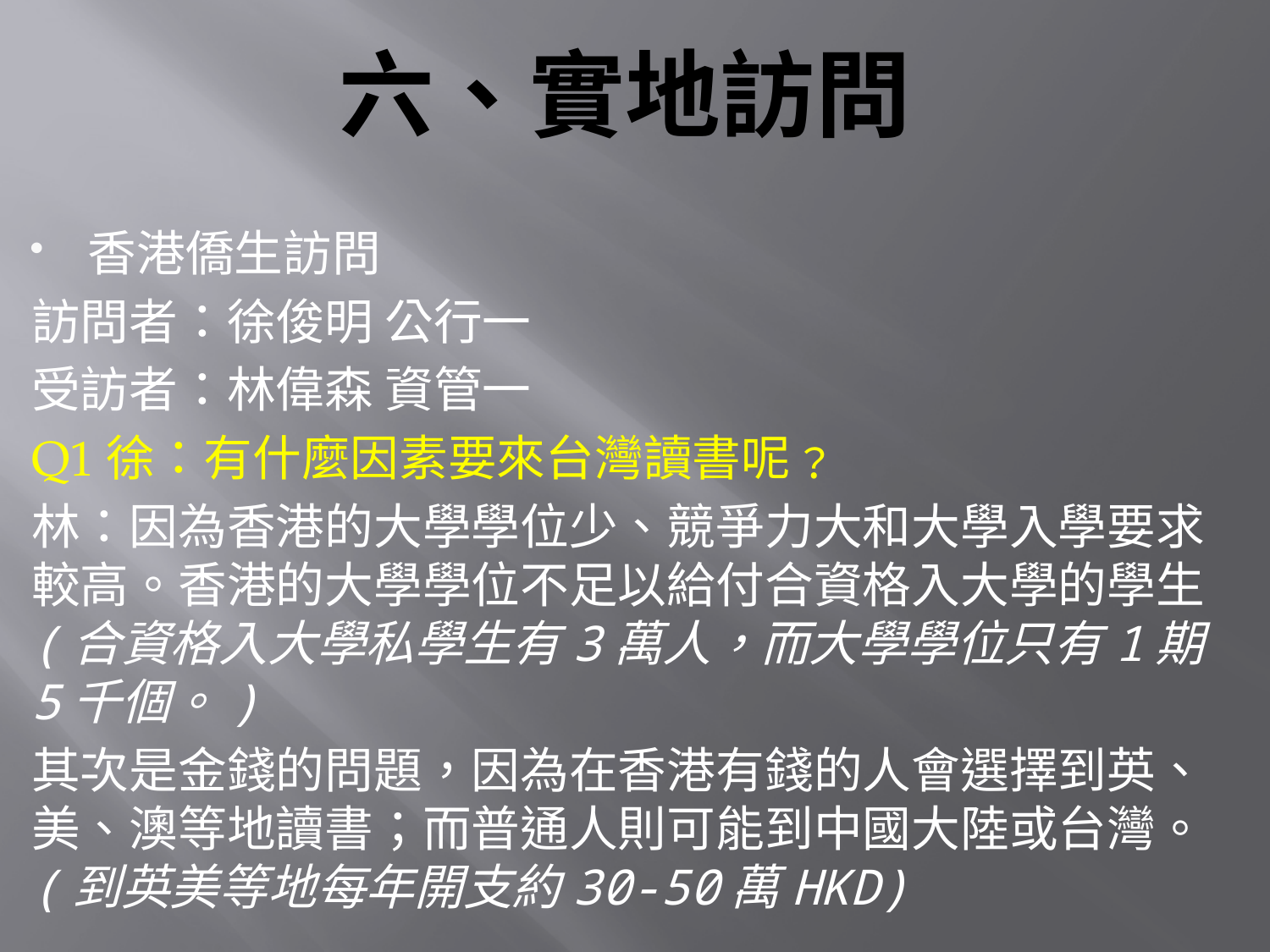

# 六、實地訪問
香港僑生訪問
訪問者：徐俊明 公行一
受訪者：林偉森 資管一
Q1徐：有什麼因素要來台灣讀書呢﹖
林：因為香港的大學學位少、競爭力大和大學入學要求較高。香港的大學學位不足以給付合資格入大學的學生(合資格入大學私學生有3萬人，而大學學位只有1期5千個。)
其次是金錢的問題，因為在香港有錢的人會選擇到英、美、澳等地讀書；而普通人則可能到中國大陸或台灣。(到英美等地每年開支約30-50萬HKD)